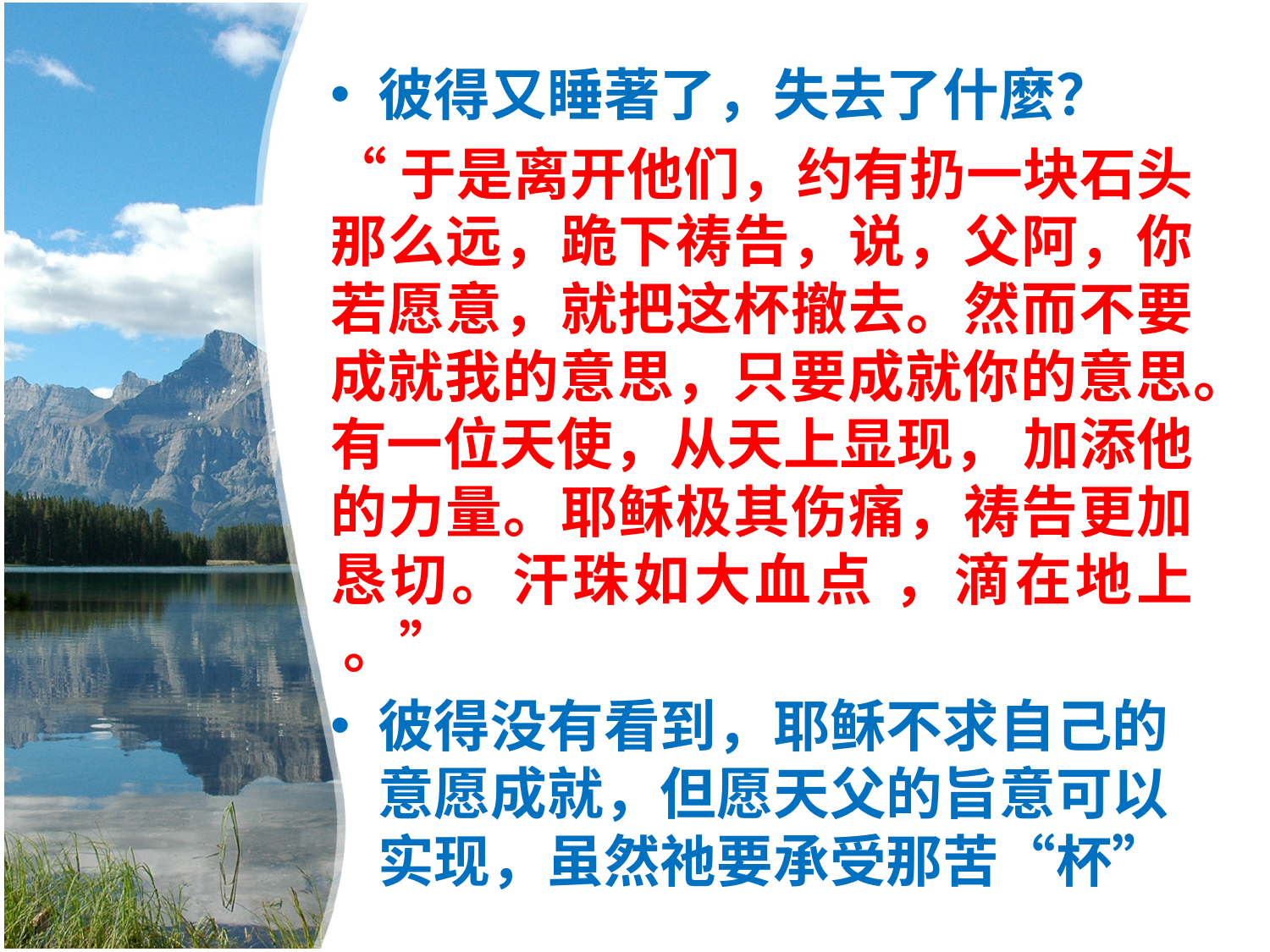

#
彼得又睡著了，失去了什麼？
“于是离开他们，约有扔一块石头那么远，跪下祷告，说，父阿，你若愿意，就把这杯撤去。然而不要成就我的意思，只要成就你的意思。有一位天使，从天上显现， 加添他的力量。耶稣极其伤痛，祷告更加恳切。汗珠如大血点 ，滴在地上 。”
彼得没有看到，耶稣不求自己的意愿成就，但愿天父的旨意可以实现，虽然祂要承受那苦“杯”